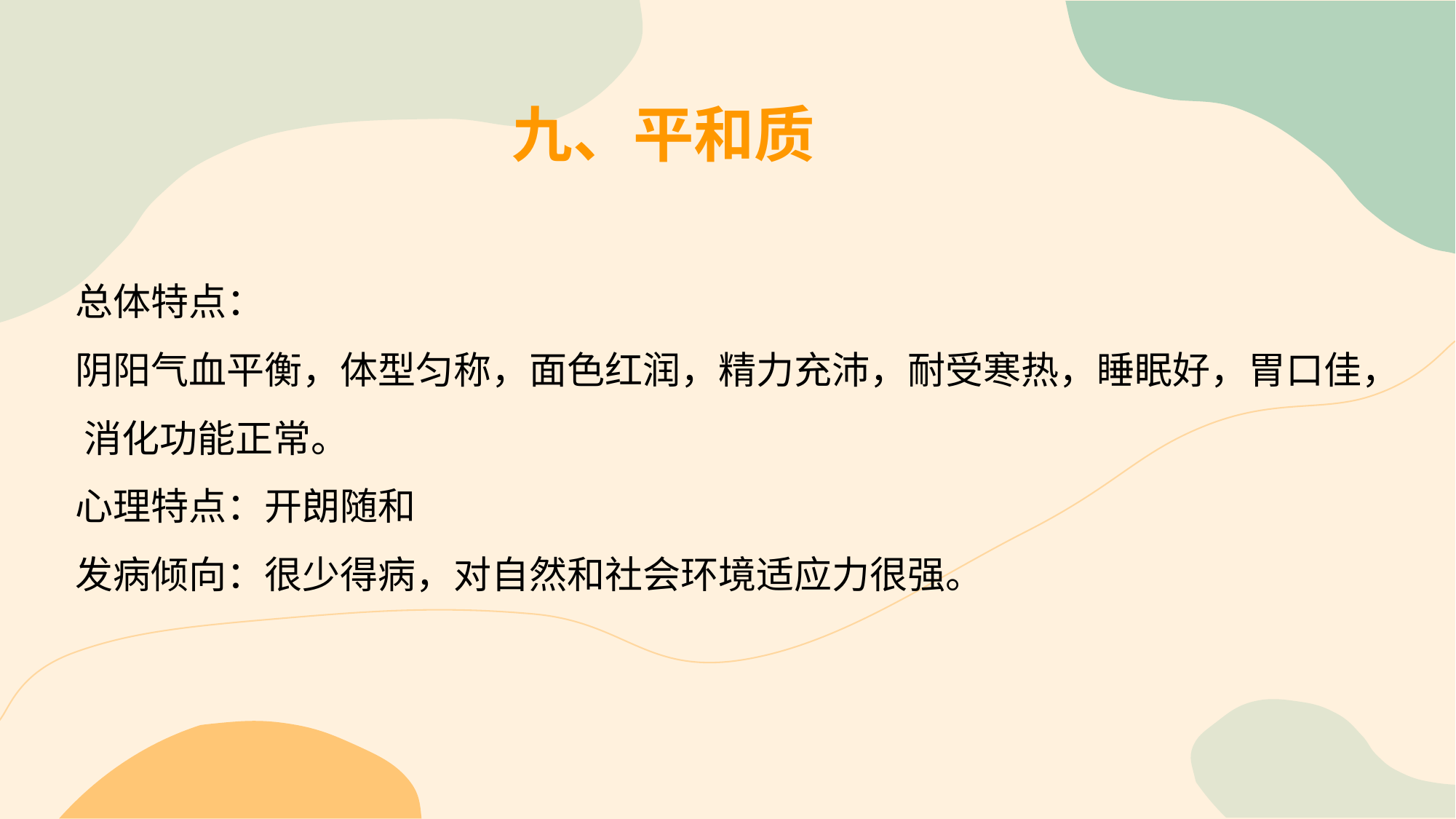

九、平和质
总体特点：
阴阳气血平衡，体型匀称，面色红润，精力充沛，耐受寒热，睡眠好，胃口佳， 消化功能正常。
心理特点：开朗随和
发病倾向：很少得病，对自然和社会环境适应力很强。